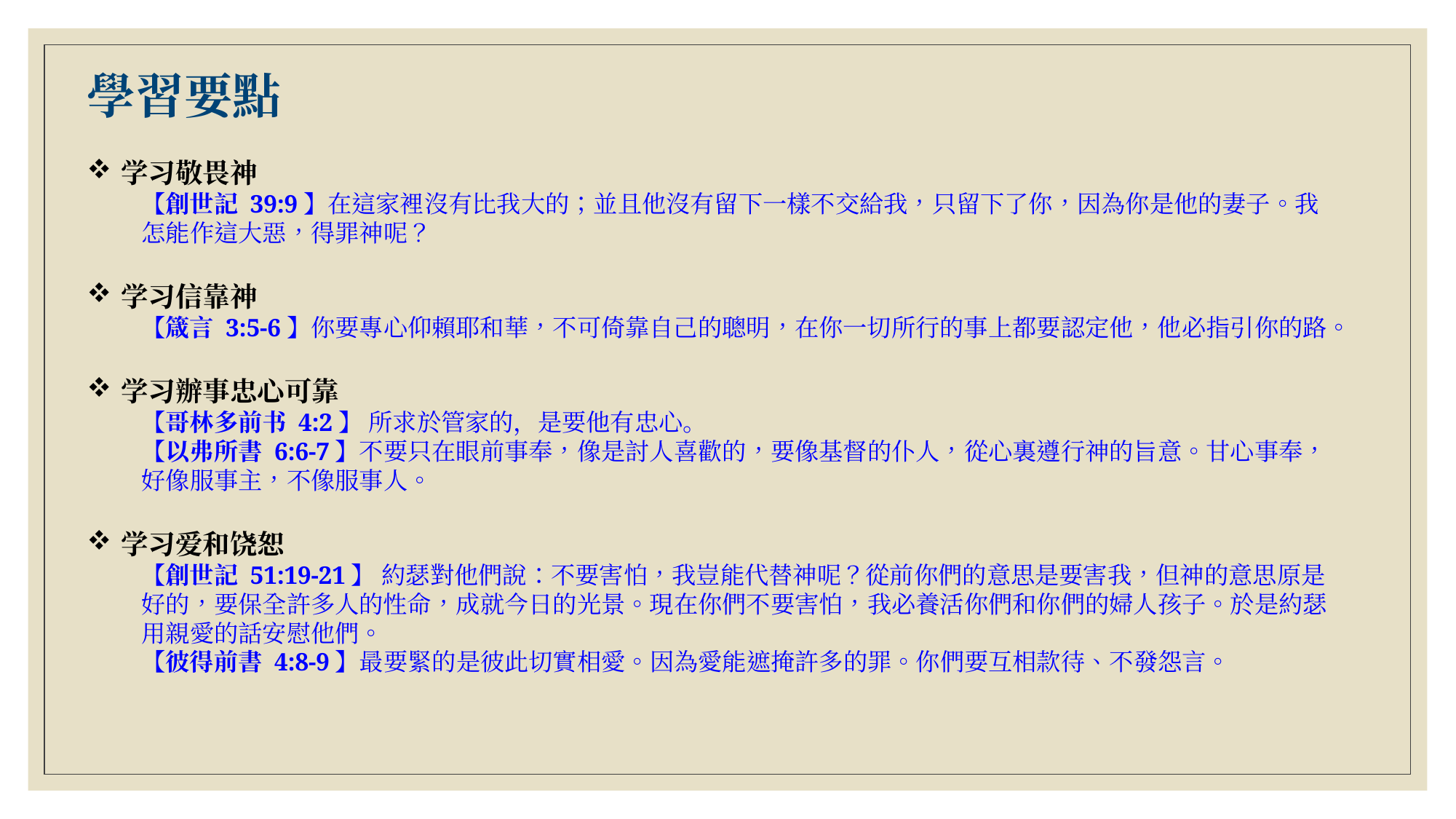

學習要點

学习敬畏神
【創世記 39:9】在這家裡沒有比我大的；並且他沒有留下一樣不交給我，只留下了你，因為你是他的妻子。我怎能作這大惡，得罪神呢？

学习信靠神
【箴言 3:5-6】你要專心仰賴耶和華，不可倚靠自己的聰明，在你一切所行的事上都要認定他，他必指引你的路。

学习辦事忠心可靠
【哥林多前书 4:2】 所求於管家的，是要他有忠心。
【以弗所書 6:6-7】不要只在眼前事奉，像是討人喜歡的，要像基督的仆人，從心裏遵行神的旨意。甘心事奉，好像服事主，不像服事人。

学习爱和饶恕
【創世記 51:19-21】 約瑟對他們說：不要害怕，我豈能代替神呢？從前你們的意思是要害我，但神的意思原是好的，要保全許多人的性命，成就今日的光景。現在你們不要害怕，我必養活你們和你們的婦人孩子。於是約瑟用親愛的話安慰他們。
【彼得前書 4:8-9】最要緊的是彼此切實相愛。因為愛能遮掩許多的罪。你們要互相款待、不發怨言。